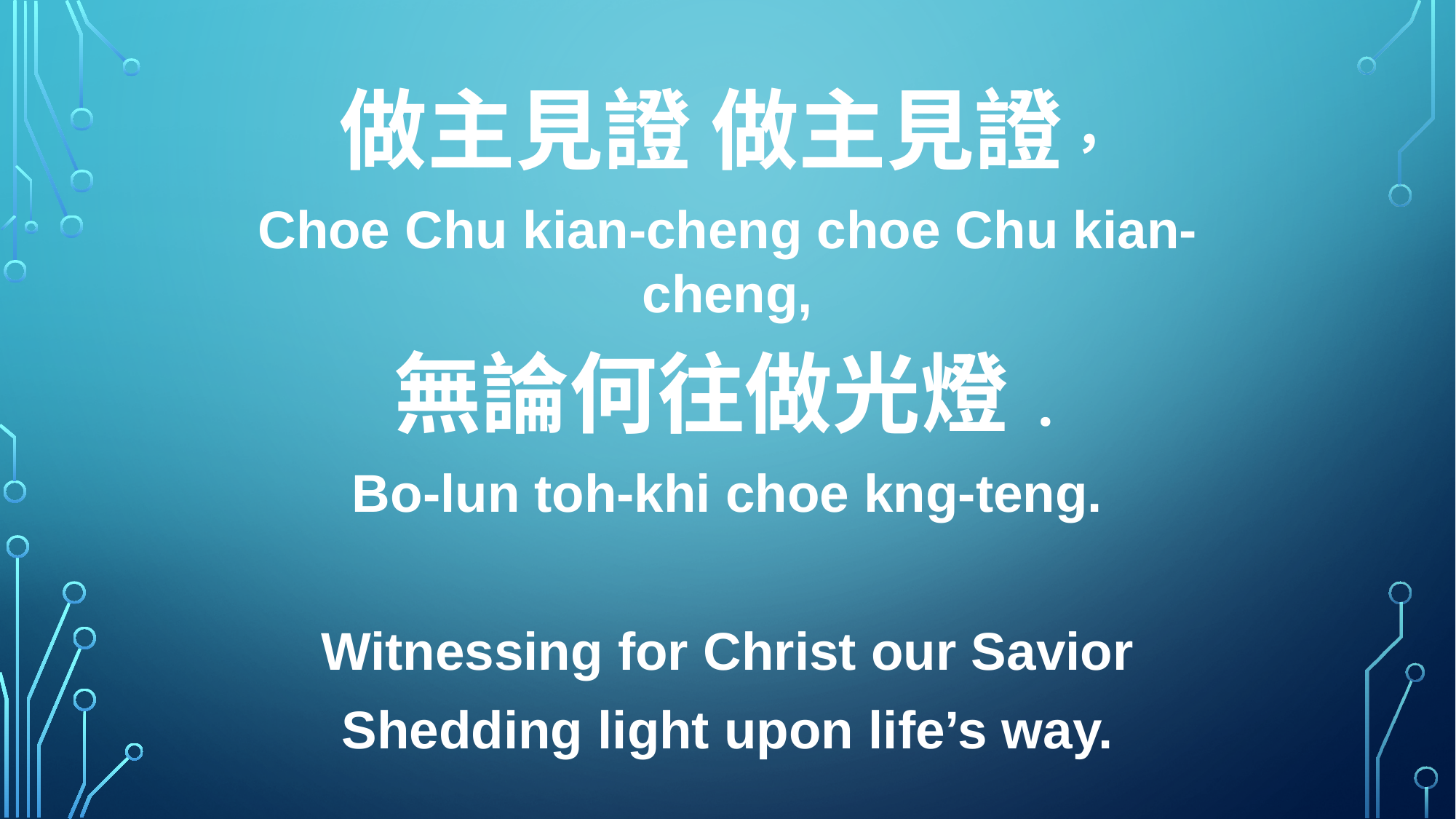

做主見證 做主見證，
Choe Chu kian-cheng choe Chu kian-cheng,
無論何往做光燈.
Bo-lun toh-khi choe kng-teng.

Witnessing for Christ our Savior
Shedding light upon life’s way.